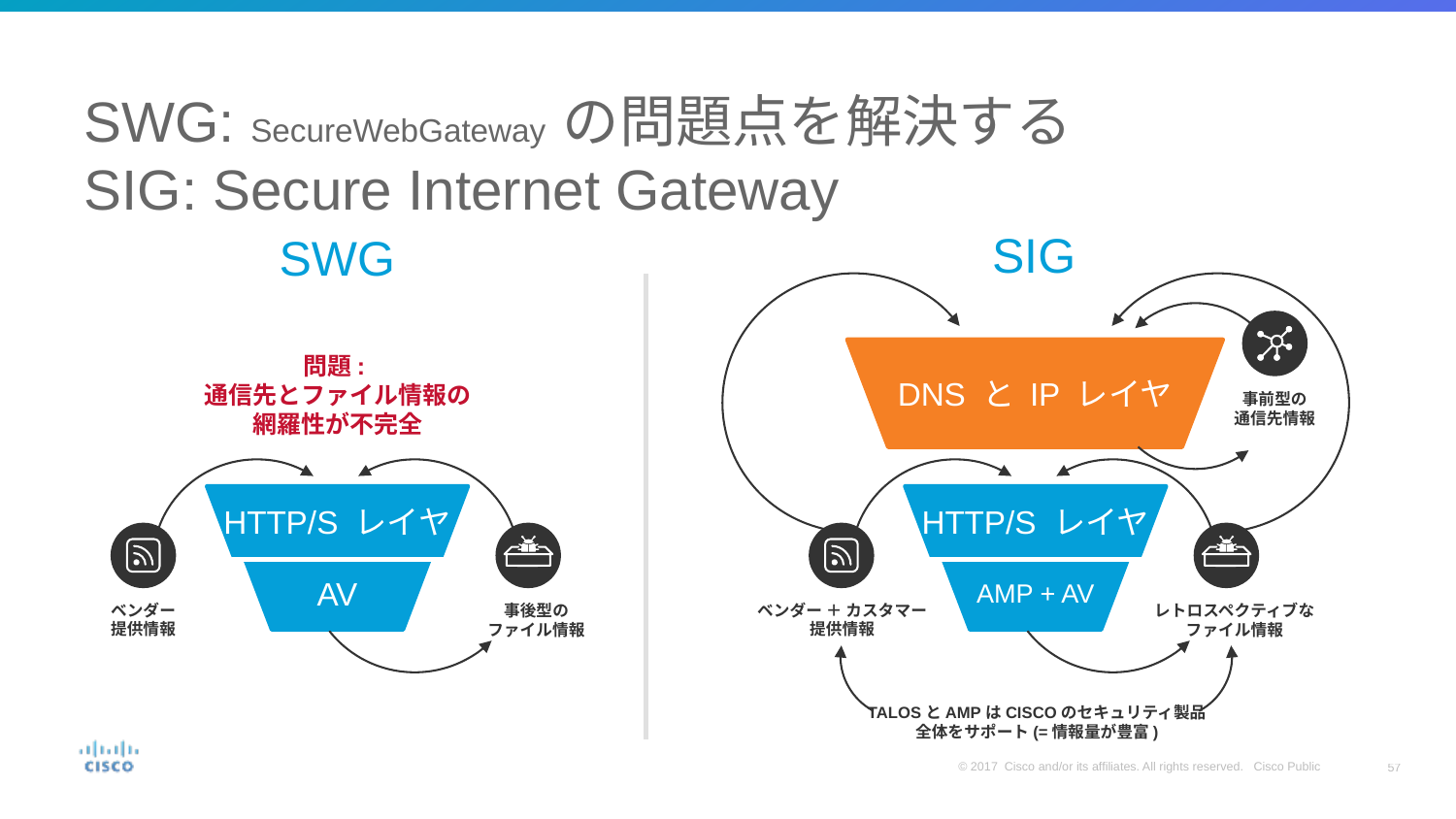

# SWG: SecureWebGateway の問題点を解決する SIG: Secure Internet Gateway
SIG

DNS と IP レイヤ

HTTP/S レイヤ

AMP + AV
SWG

事前型の
通信先情報

問題:
通信先とファイル情報の
網羅性が不完全

事後型の
ファイル情報

レトロスペクティブな
ファイル情報

ベンダー ＋ カスタマー
提供情報

ベンダー
提供情報

HTTP/S レイヤ

AV

TALOSとAMPはCISCOのセキュリティ製品
全体をサポート(=情報量が豊富)